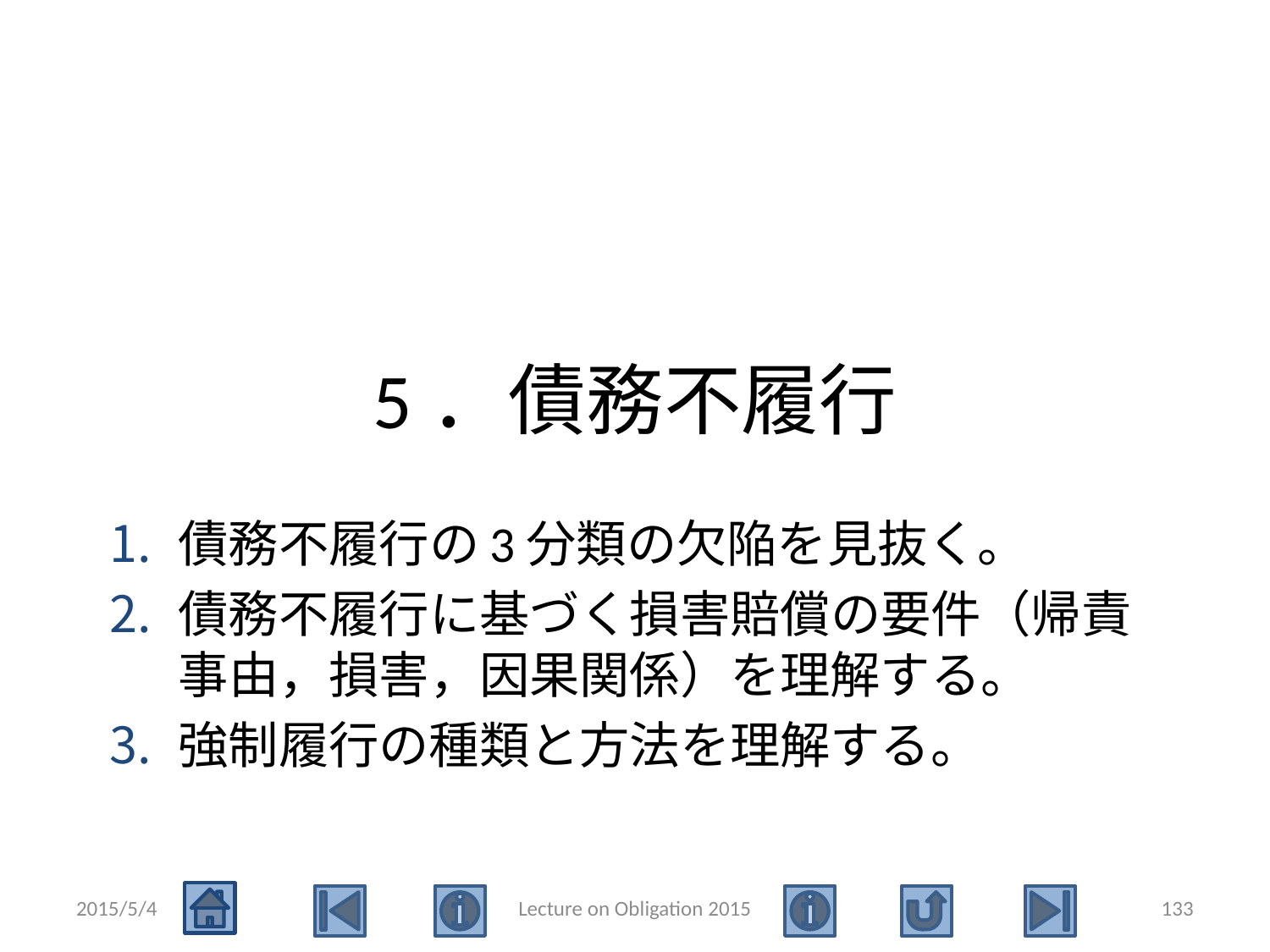

# 5．債務不履行
債務不履行の3分類の欠陥を見抜く。
債務不履行に基づく損害賠償の要件（帰責事由，損害，因果関係）を理解する。
強制履行の種類と方法を理解する。
2015/5/4
Lecture on Obligation 2015
133